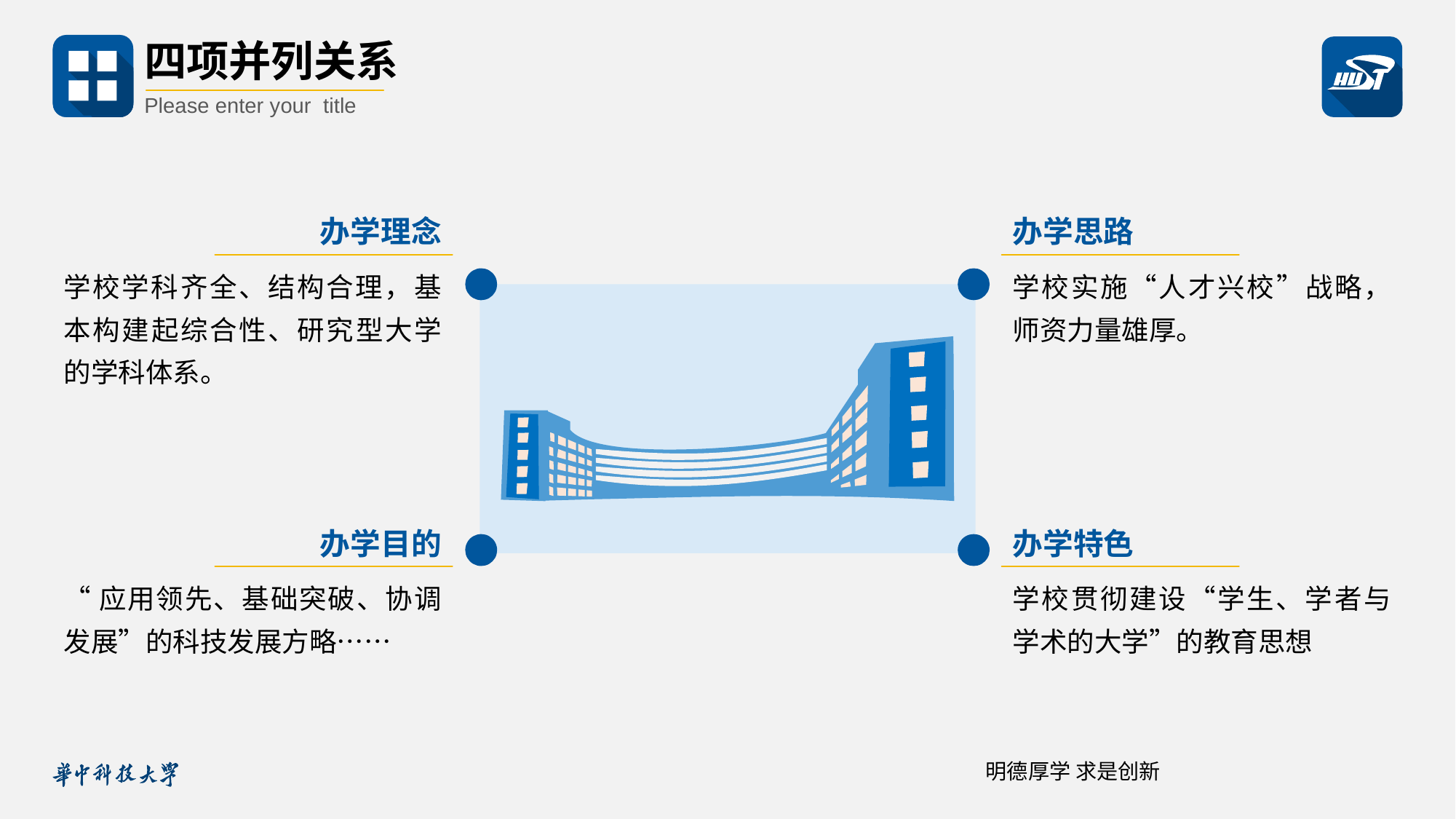

四项并列关系
Please enter your  title
办学理念
办学思路
学校学科齐全、结构合理，基本构建起综合性、研究型大学的学科体系。
学校实施“人才兴校”战略，师资力量雄厚。
办学目的
办学特色
“应用领先、基础突破、协调发展”的科技发展方略……
学校贯彻建设“学生、学者与学术的大学”的教育思想